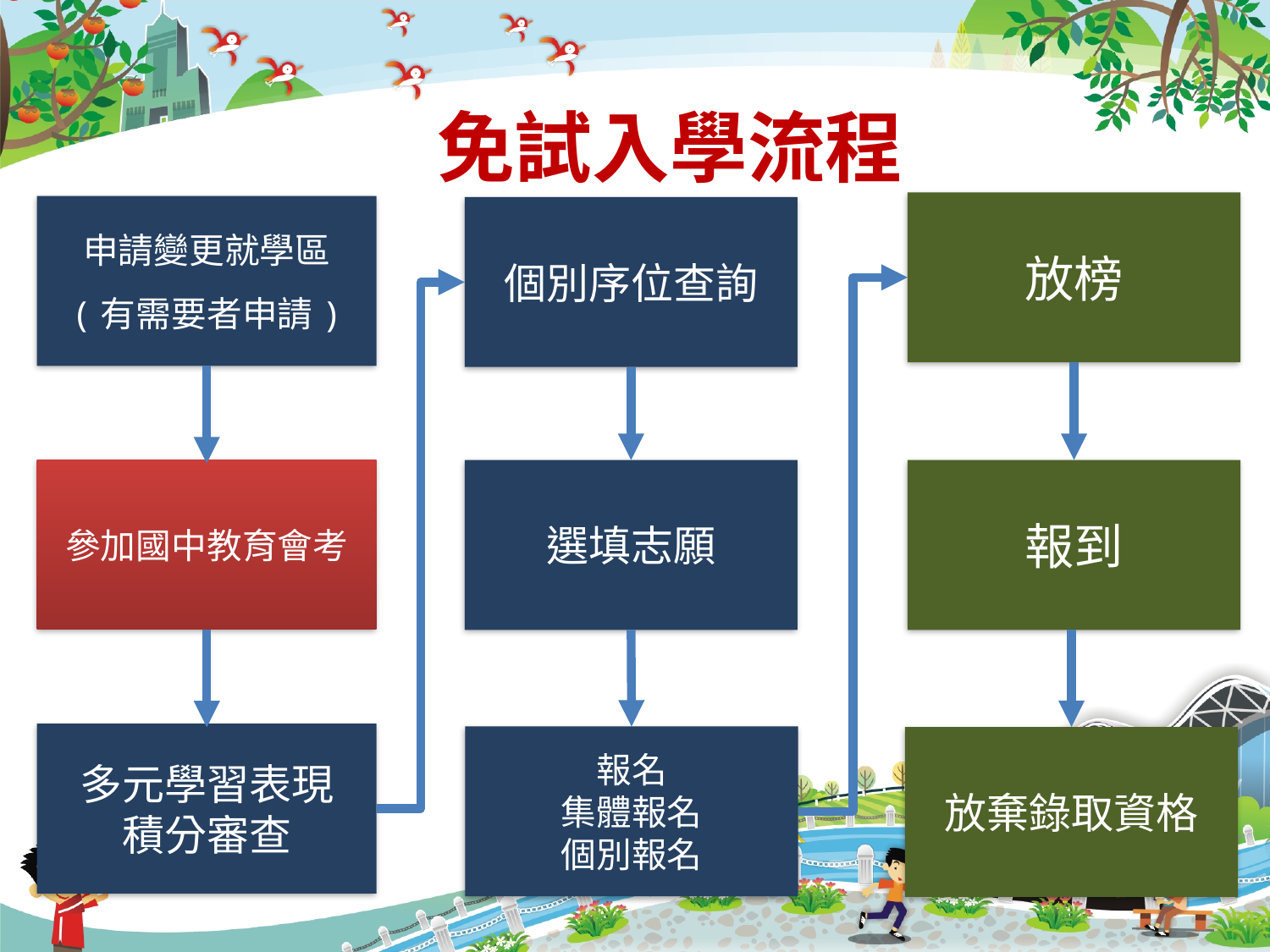

# 免試入學流程
放榜
申請變更就學區

(有需要者申請)
個別序位查詢
參加國中教育會考
選填志願
報到
多元學習表現
積分審查
報名
集體報名
個別報名
放棄錄取資格